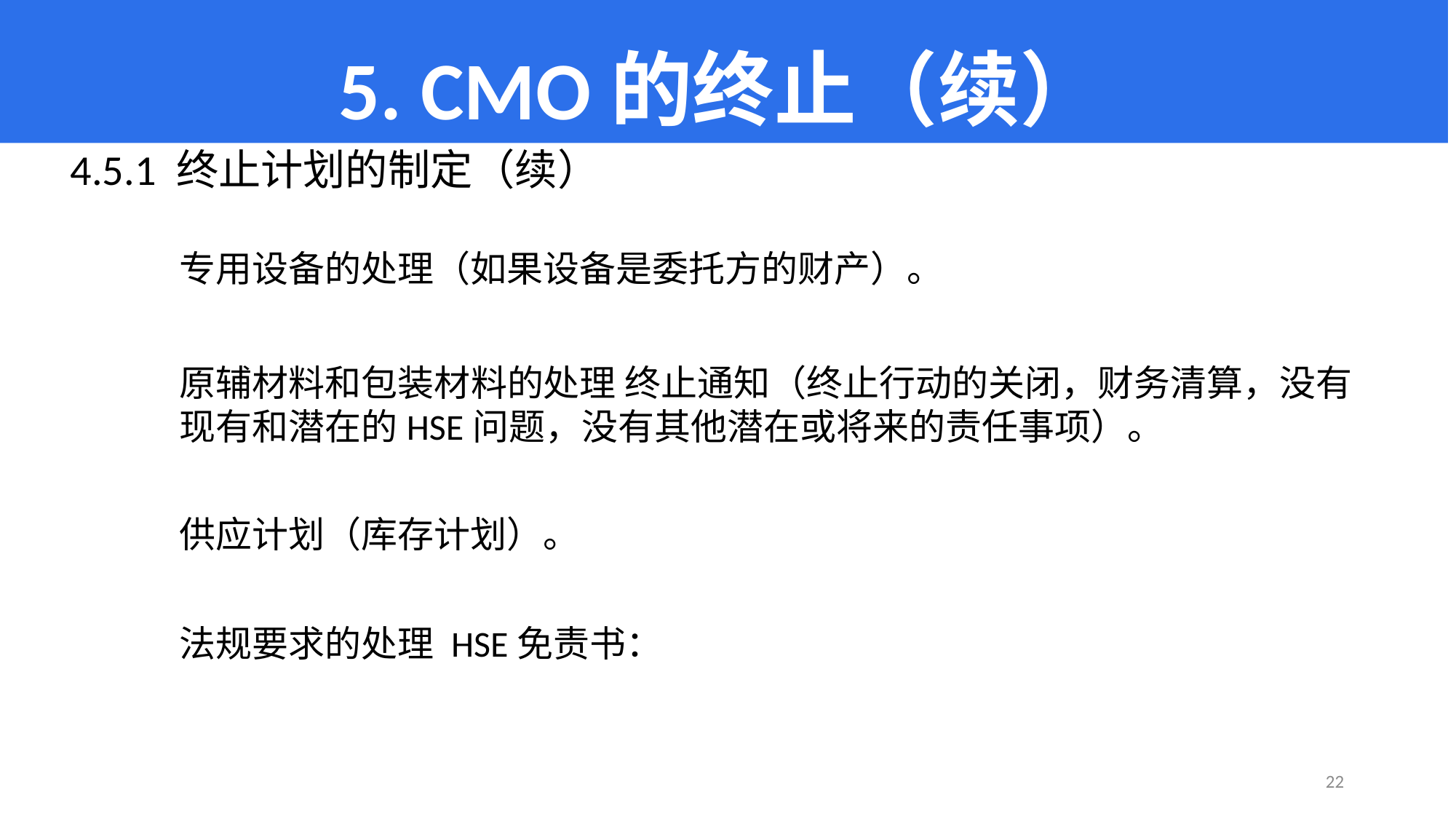

# 5. CMO的终止（续）
4.5.1 终止计划的制定（续）

	专用设备的处理（如果设备是委托方的财产）。

	原辅材料和包装材料的处理 终止通知（终止行动的关闭，财务清算，没有	现有和潜在的HSE问题，没有其他潜在或将来的责任事项）。

	供应计划（库存计划）。

	法规要求的处理 HSE免责书：
22